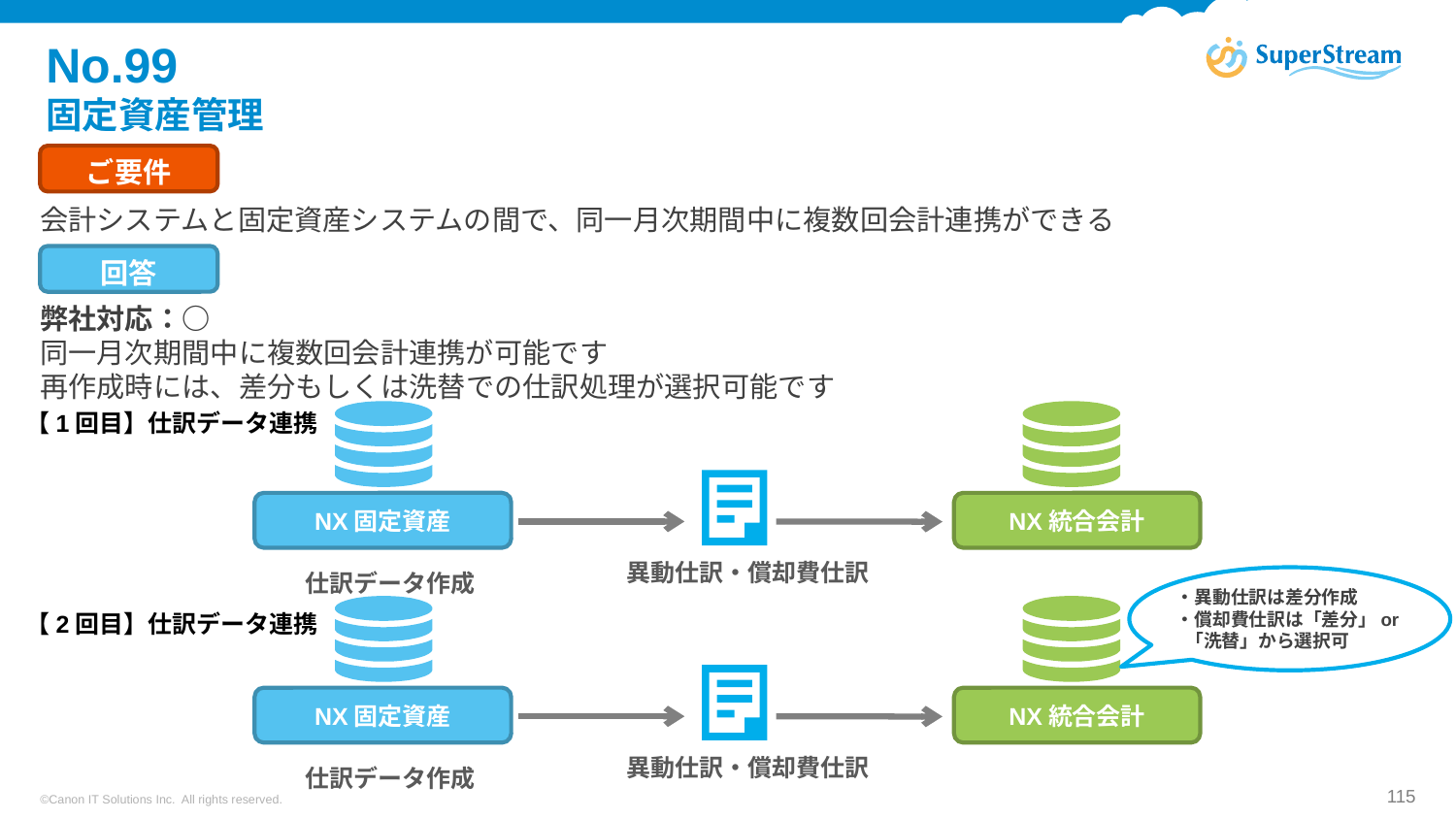

# No.99 固定資産管理
ご要件
会計システムと固定資産システムの間で、同一月次期間中に複数回会計連携ができる
回答
弊社対応：○
同一月次期間中に複数回会計連携が可能です
再作成時には、差分もしくは洗替での仕訳処理が選択可能です
【1回目】仕訳データ連携

NX固定資産
NX統合会計
異動仕訳・償却費仕訳
仕訳データ作成
・異動仕訳は差分作成
・償却費仕訳は「差分」or
 「洗替」から選択可

NX固定資産
NX統合会計
異動仕訳・償却費仕訳
仕訳データ作成
【2回目】仕訳データ連携
©Canon IT Solutions Inc.  All rights reserved.
115